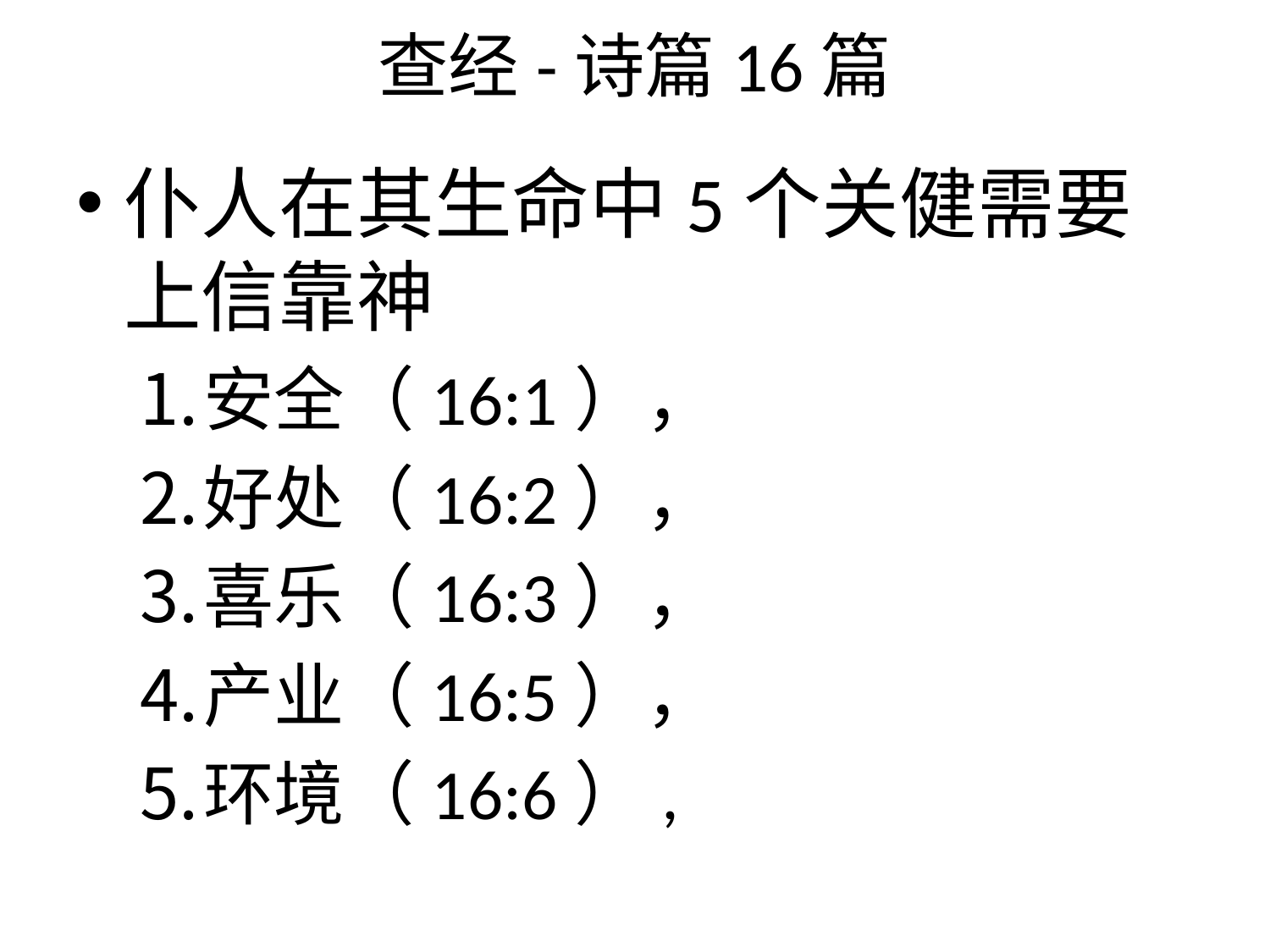

# 查经-诗篇16篇
仆人在其生命中5个关健需要上信靠神
安全（16:1），
好处（16:2），
喜乐（16:3），
产业（16:5），
环境（16:6）,